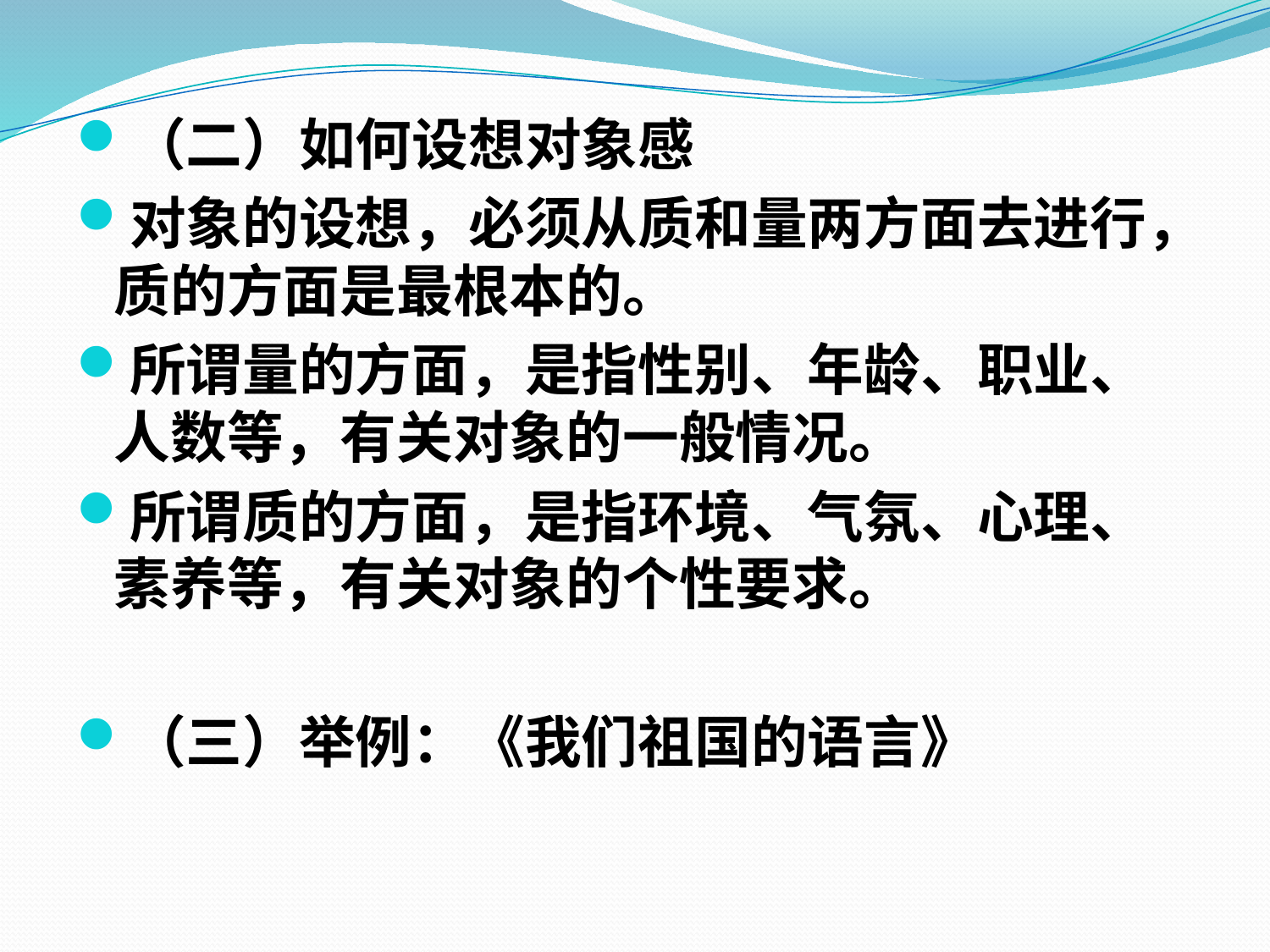

（二）如何设想对象感
对象的设想，必须从质和量两方面去进行，质的方面是最根本的。
所谓量的方面，是指性别、年龄、职业、人数等，有关对象的一般情况。
所谓质的方面，是指环境、气氛、心理、素养等，有关对象的个性要求。

（三）举例：《我们祖国的语言》

#